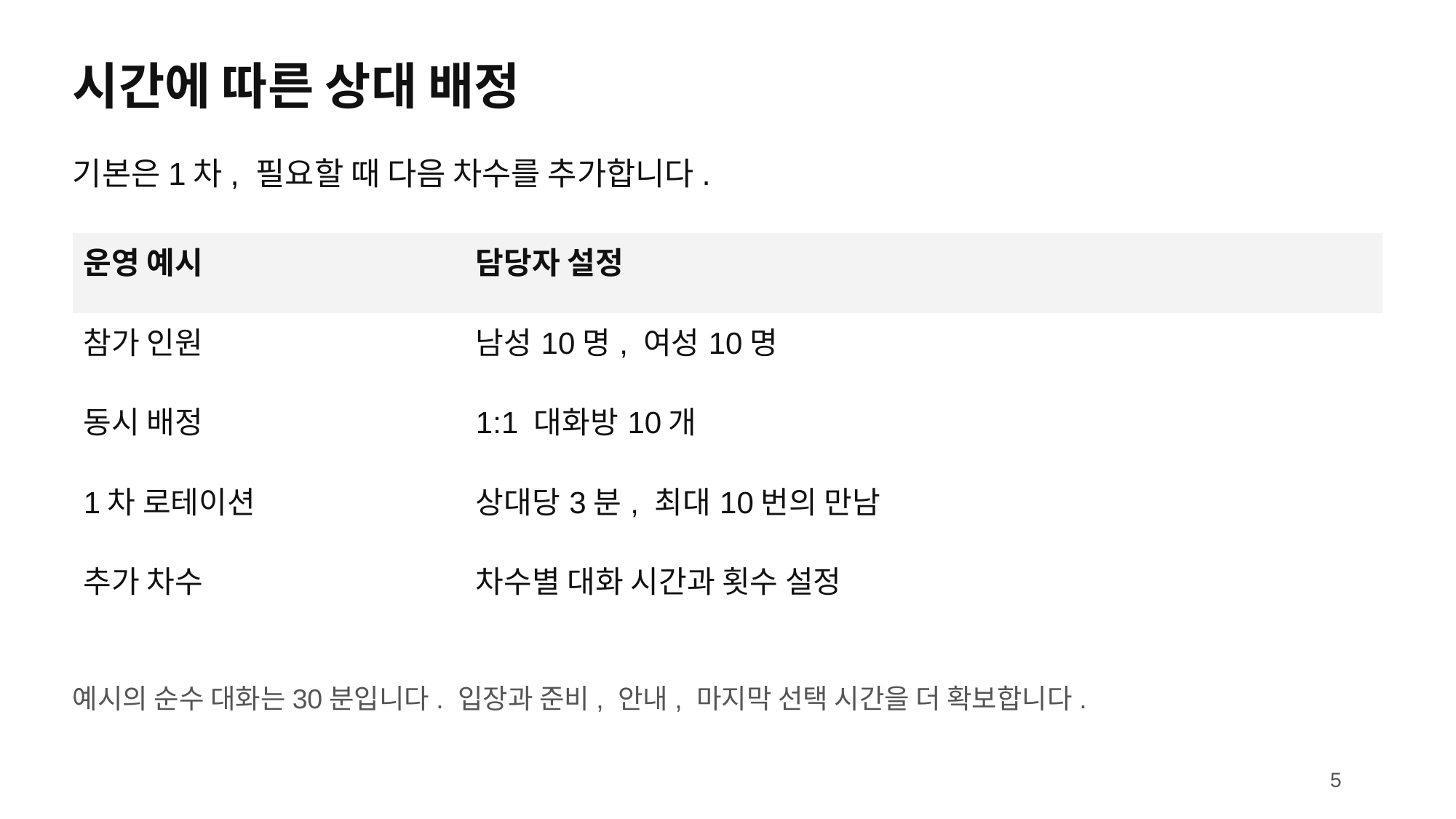

시간에 따른 상대 배정
기본은1차, 필요할 때 다음 차수를 추가합니다.
| 운영 예시 | 담당자 설정 |
| --- | --- |
| 참가 인원 | 남성10명, 여성10명 |
| 동시 배정 | 1:1 대화방10개 |
| 1차 로테이션 | 상대당3분, 최대10번의 만남 |
| 추가 차수 | 차수별 대화 시간과 횟수 설정 |
예시의 순수 대화는30분입니다. 입장과 준비, 안내, 마지막 선택 시간을 더 확보합니다.
5